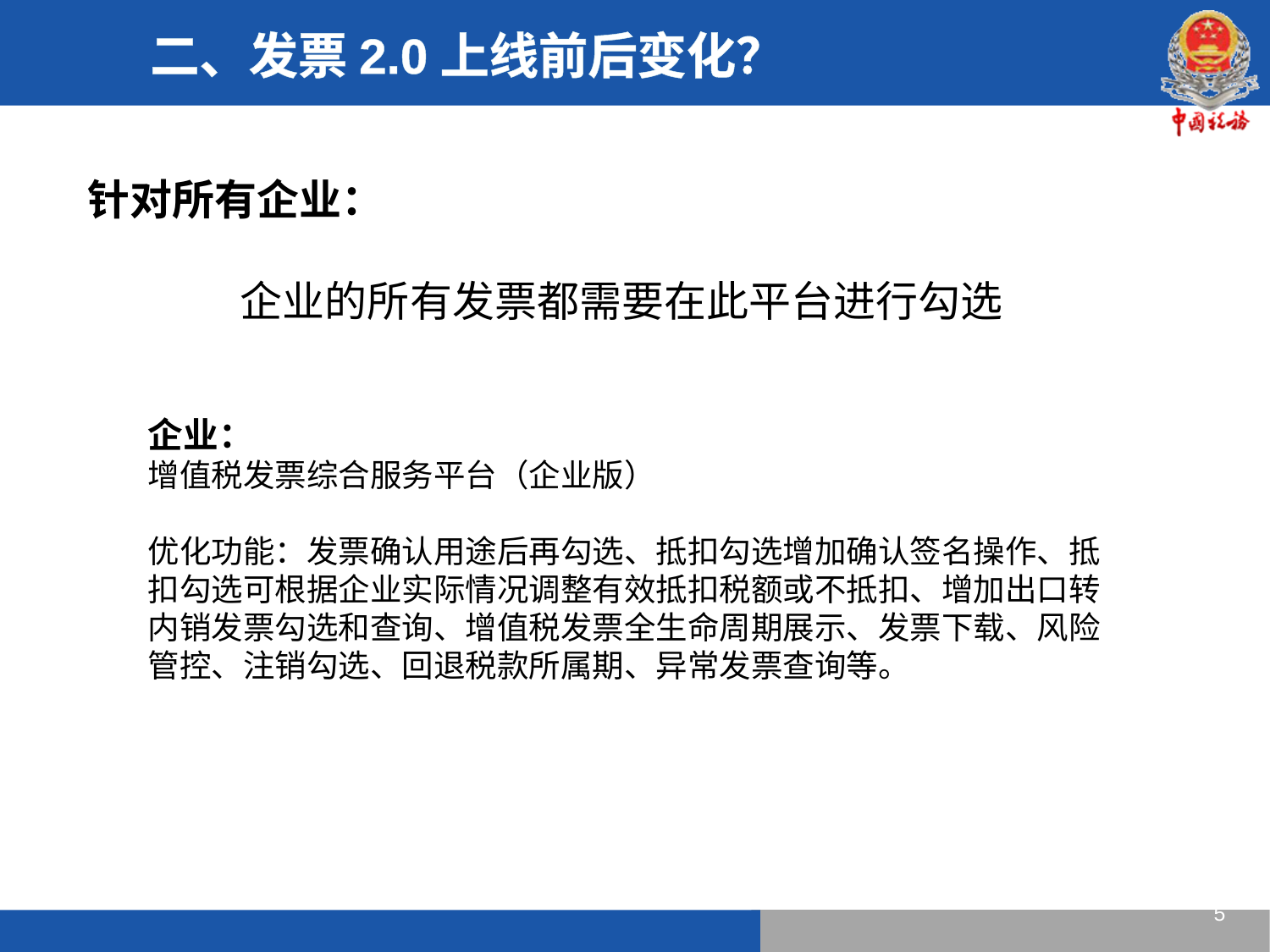

5
二、发票2.0上线前后变化？
针对所有企业：

               企业的所有发票都需要在此平台进行勾选

企业：
增值税发票综合服务平台（企业版）

优化功能：发票确认用途后再勾选、抵扣勾选增加确认签名操作、抵扣勾选可根据企业实际情况调整有效抵扣税额或不抵扣、增加出口转内销发票勾选和查询、增值税发票全生命周期展示、发票下载、风险管控、注销勾选、回退税款所属期、异常发票查询等。